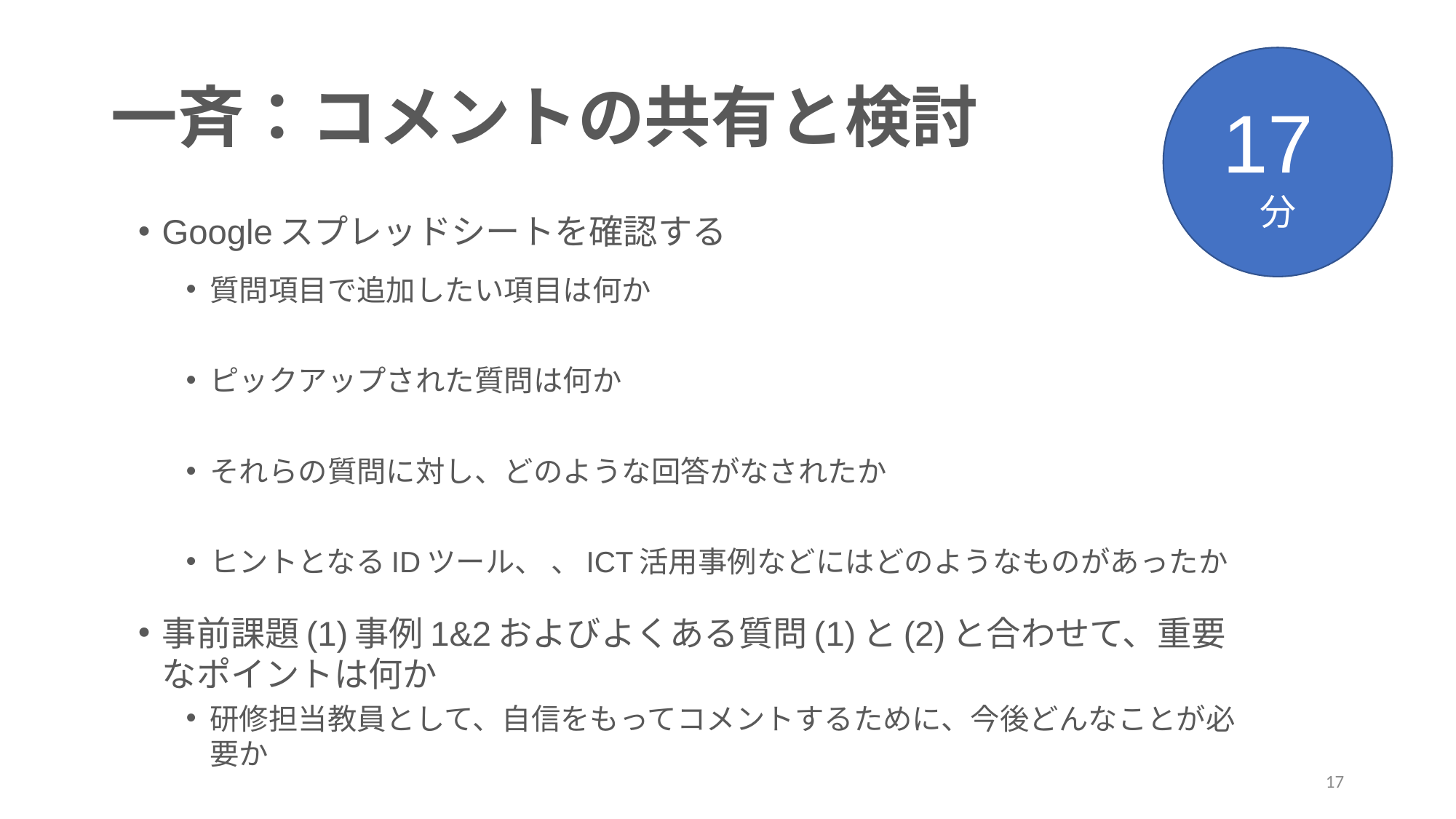

17分
# 一斉：コメントの共有と検討
Googleスプレッドシートを確認する

質問項目で追加したい項目は何か

ピックアップされた質問は何か

それらの質問に対し、どのような回答がなされたか

ヒントとなるIDツール、 、ICT活用事例などにはどのようなものがあったか

事前課題(1)事例1&2およびよくある質問(1)と(2)と合わせて、重要なポイントは何か
研修担当教員として、自信をもってコメントするために、今後どんなことが必要か
17